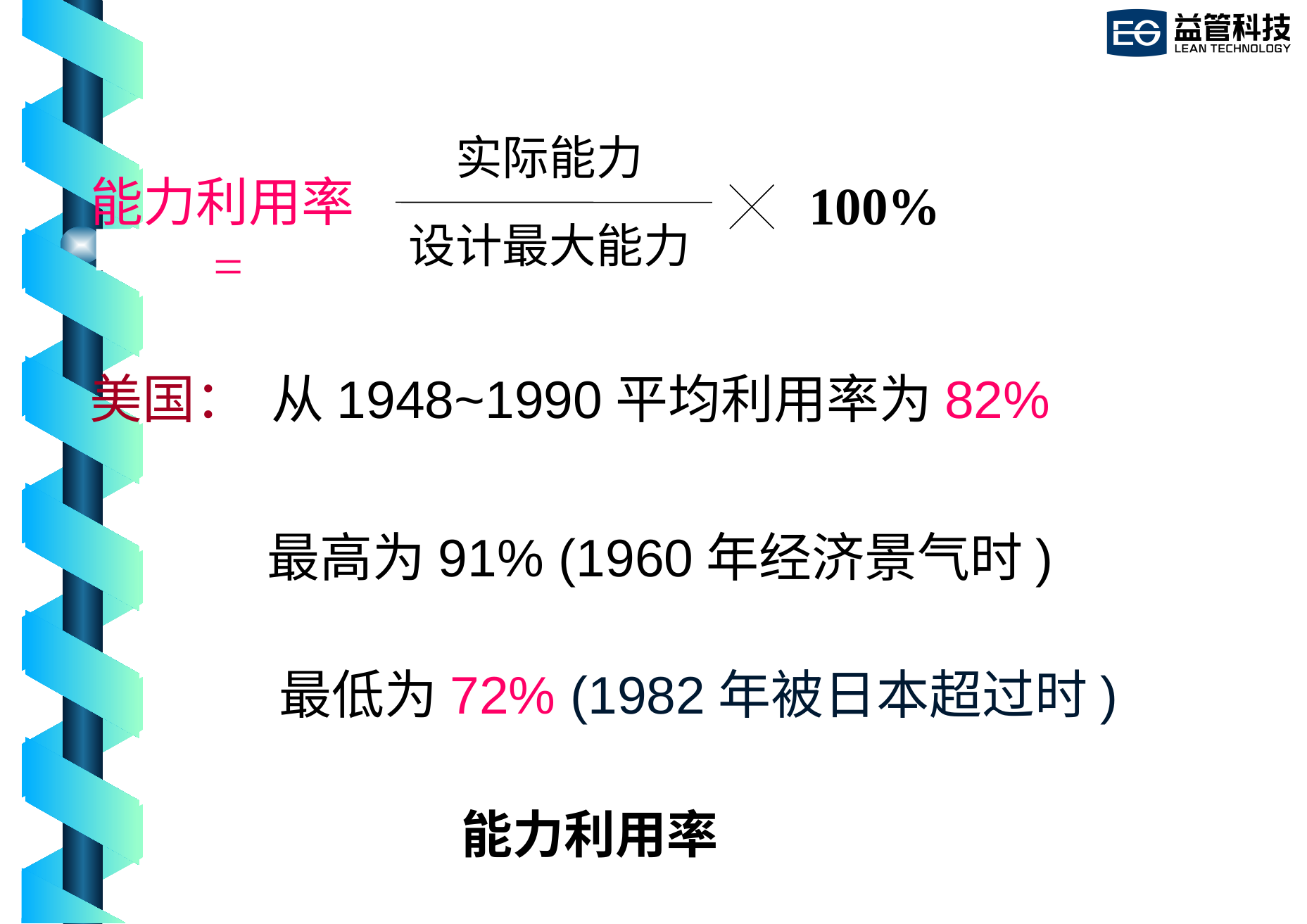

实际能力
能力利用率=
100%

设计最大能力
美国：  从1948~1990平均利用率为82%

              最高为91% (1960年经济景气时)

               最低为72% (1982年被日本超过时)
# 能力利用率